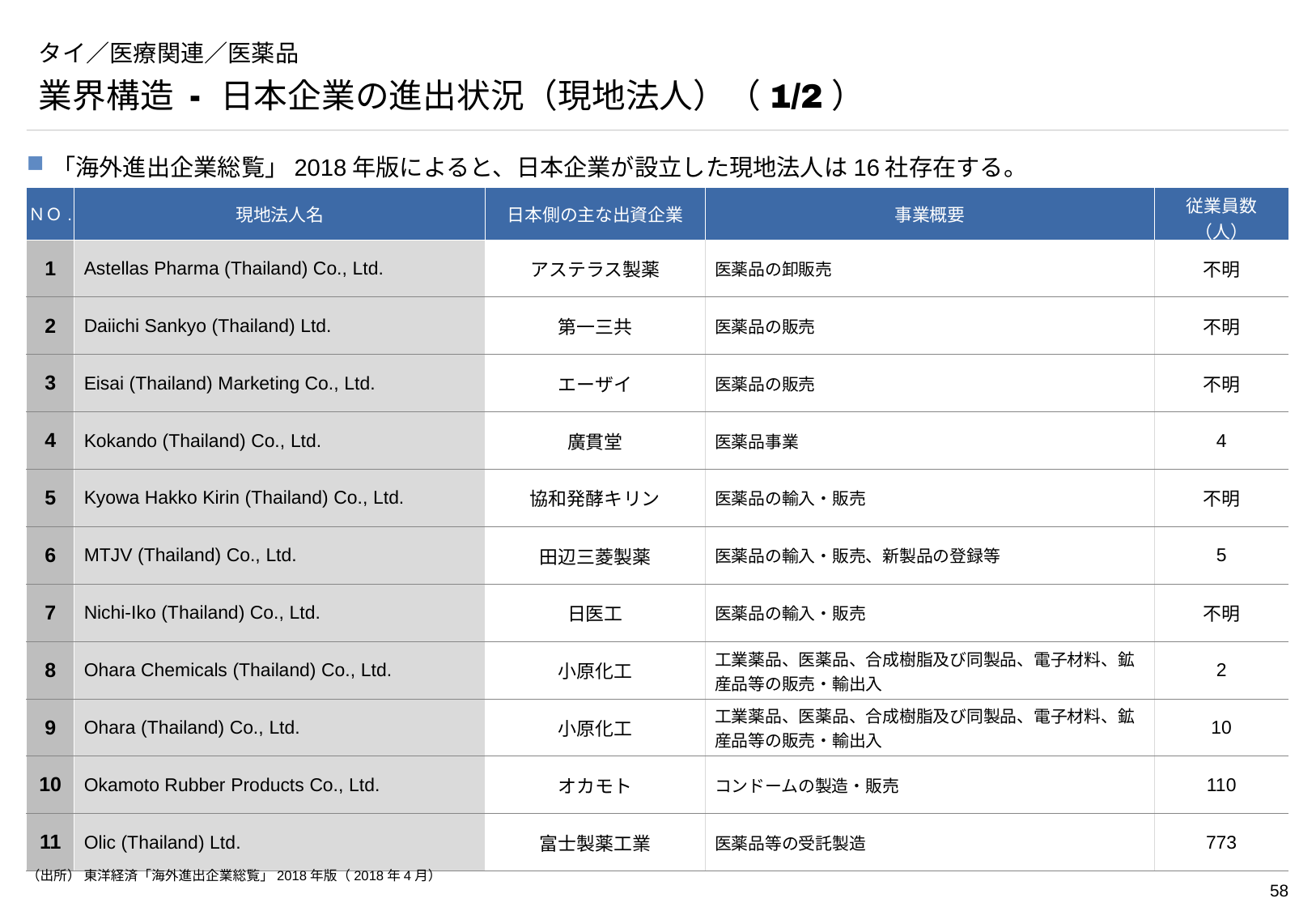

# タイ／医療関連／医薬品
業界構造 - 日本企業の進出状況（現地法人）（1/2）
「海外進出企業総覧」2018年版によると、日本企業が設立した現地法人は16社存在する。
| ＮＯ. | 現地法人名 | 日本側の主な出資企業 | 事業概要 | 従業員数（人） |
| --- | --- | --- | --- | --- |
| 1 | Astellas Pharma (Thailand) Co., Ltd. | アステラス製薬 | 医薬品の卸販売 | 不明 |
| 2 | Daiichi Sankyo (Thailand) Ltd. | 第一三共 | 医薬品の販売 | 不明 |
| 3 | Eisai (Thailand) Marketing Co., Ltd. | エーザイ | 医薬品の販売 | 不明 |
| 4 | Kokando (Thailand) Co., Ltd. | 廣貫堂 | 医薬品事業 | 4 |
| 5 | Kyowa Hakko Kirin (Thailand) Co., Ltd. | 協和発酵キリン | 医薬品の輸入・販売 | 不明 |
| 6 | MTJV (Thailand) Co., Ltd. | 田辺三菱製薬 | 医薬品の輸入・販売、新製品の登録等 | 5 |
| 7 | Nichi-Iko (Thailand) Co., Ltd. | 日医工 | 医薬品の輸入・販売 | 不明 |
| 8 | Ohara Chemicals (Thailand) Co., Ltd. | 小原化工 | 工業薬品、医薬品、合成樹脂及び同製品、電子材料、鉱産品等の販売・輸出入 | 2 |
| 9 | Ohara (Thailand) Co., Ltd. | 小原化工 | 工業薬品、医薬品、合成樹脂及び同製品、電子材料、鉱産品等の販売・輸出入 | 10 |
| 10 | Okamoto Rubber Products Co., Ltd. | オカモト | コンドームの製造・販売 | 110 |
| 11 | Olic (Thailand) Ltd. | 富士製薬工業 | 医薬品等の受託製造 | 773 |
（出所） 東洋経済「海外進出企業総覧」2018年版（2018年4月）